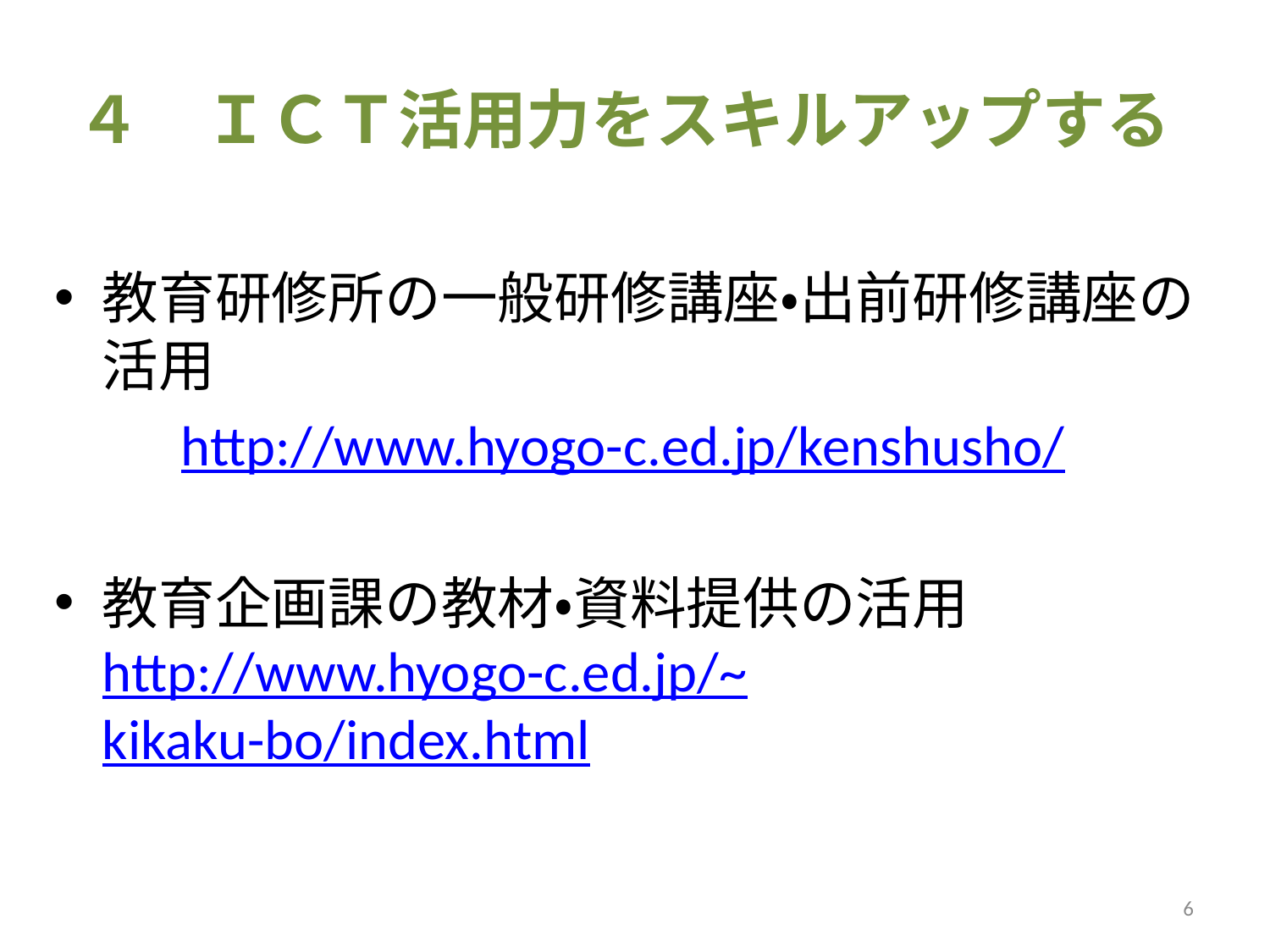

# ４　ＩＣＴ活用力をスキルアップする
教育研修所の一般研修講座・出前研修講座の活用
　　http://www.hyogo-c.ed.jp/kenshusho/

教育企画課の教材・資料提供の活用　　  http://www.hyogo-c.ed.jp/~kikaku-bo/index.html

6